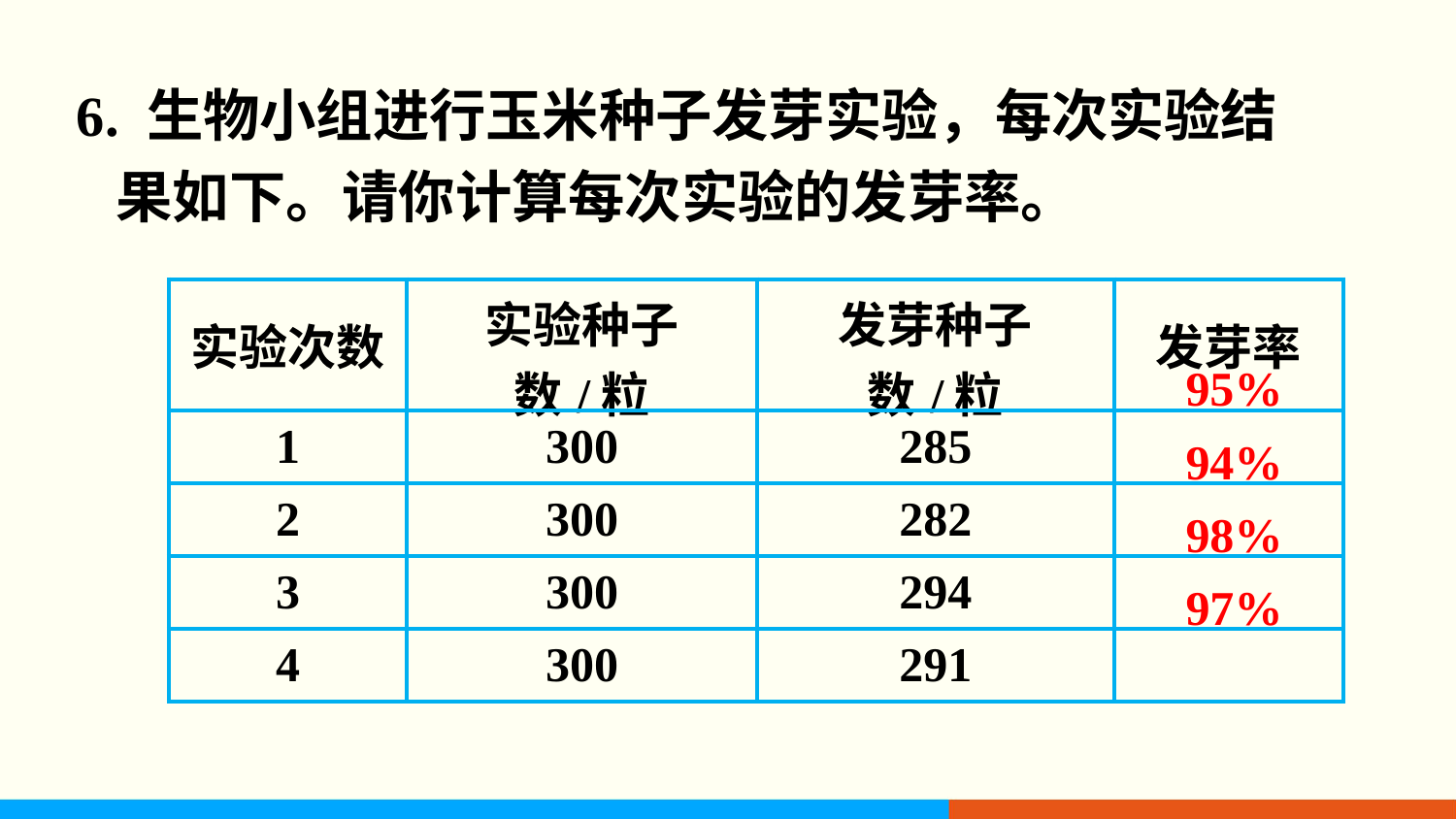

6. 生物小组进行玉米种子发芽实验，每次实验结
  果如下。请你计算每次实验的发芽率。
| 实验次数 | 实验种子数/粒 | 发芽种子数/粒 | 发芽率 |
| --- | --- | --- | --- |
| 1 | 300 | 285 |  |
| 2 | 300 | 282 |  |
| 3 | 300 | 294 |  |
| 4 | 300 | 291 |  |
95%
94%
98%
97%